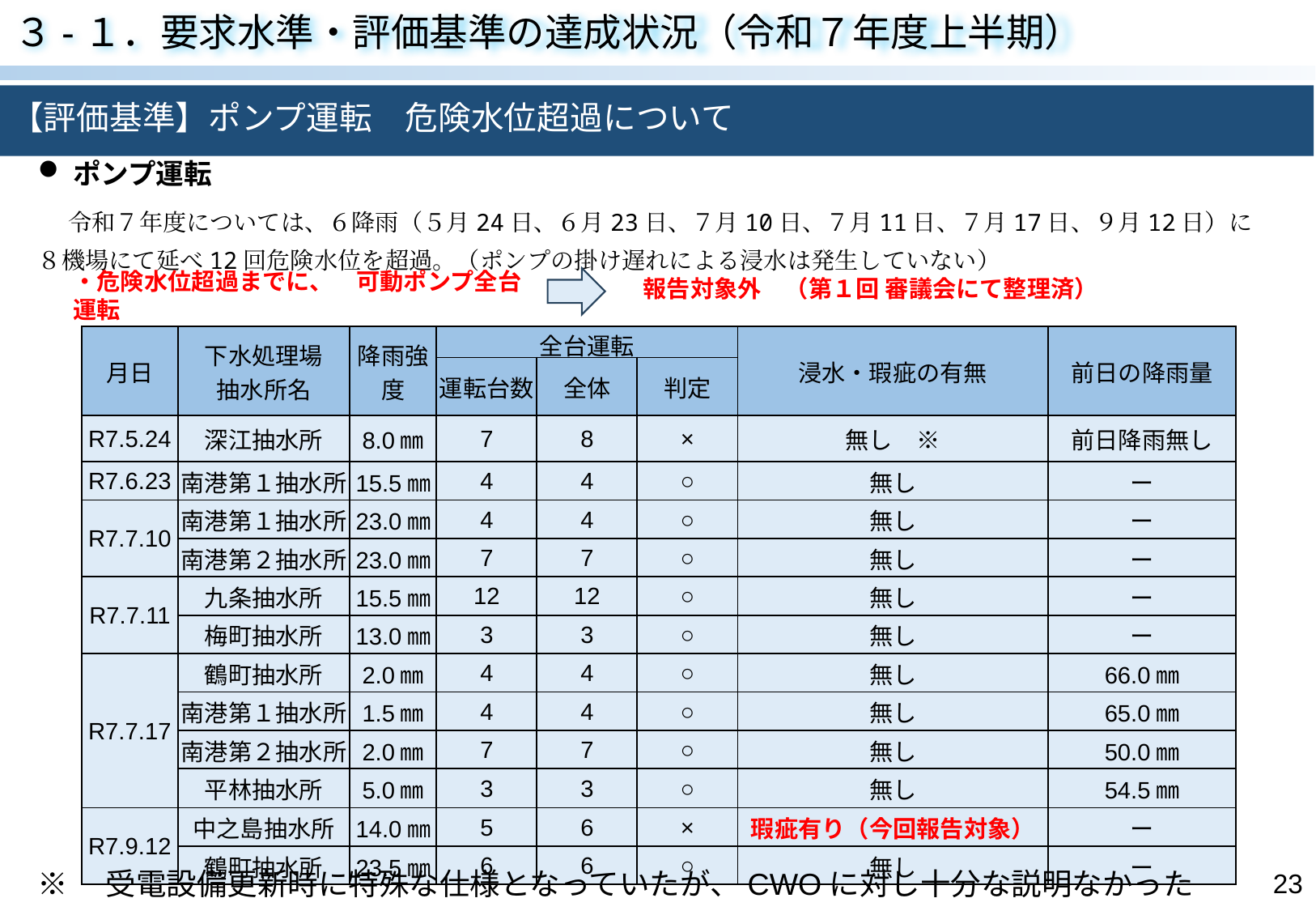

３-１．要求水準・評価基準の達成状況（令和７年度上半期）
【評価基準】ポンプ運転　危険水位超過について
ポンプ運転
　令和７年度については、６降雨（５月24日、６月23日、７月10日、７月11日、７月17日、９月12日）に
８機場にて延べ12回危険水位を超過。（ポンプの掛け遅れによる浸水は発生していない）
・危険水位超過までに、　可動ポンプ全台運転
・降雨強度が、10ｍｍ/１０分以上

報告対象外　（第１回 審議会にて整理済）
| 月日 | 下水処理場 抽水所名 | 降雨強度 | 全台運転 |  |  | 浸水・瑕疵の有無 | 前日の降雨量 |
| --- | --- | --- | --- | --- | --- | --- | --- |
|  |  |  | 運転台数 | 全体 | 判定 |  |  |
| R7.5.24 | 深江抽水所 | 8.0㎜ | 7 | 8 | × | 無し　※ | 前日降雨無し |
| R7.6.23 | 南港第１抽水所 | 15.5㎜ | 4 | 4 | ○ | 無し | ー |
| R7.7.10 | 南港第１抽水所 | 23.0㎜ | 4 | 4 | ○ | 無し | ー |
|  | 南港第２抽水所 | 23.0㎜ | 7 | 7 | ○ | 無し | ー |
| R7.7.11 | 九条抽水所 | 15.5㎜ | 12 | 12 | ○ | 無し | ー |
|  | 梅町抽水所 | 13.0㎜ | 3 | 3 | ○ | 無し | ー |
| R7.7.17 | 鶴町抽水所 | 2.0㎜ | 4 | 4 | ○ | 無し | 66.0㎜ |
|  | 南港第１抽水所 | 1.5㎜ | 4 | 4 | ○ | 無し | 65.0㎜ |
|  | 南港第２抽水所 | 2.0㎜ | 7 | 7 | ○ | 無し | 50.0㎜ |
|  | 平林抽水所 | 5.0㎜ | 3 | 3 | ○ | 無し | 54.5㎜ |
| R7.9.12 | 中之島抽水所 | 14.0㎜ | 5 | 6 | × | 瑕疵有り（今回報告対象） | ー |
|  | 鶴町抽水所 | 23.5㎜ | 6 | 6 | ○ | 無し | ー |
23
※　受電設備更新時に特殊な仕様となっていたが、CWOに対し十分な説明なかった